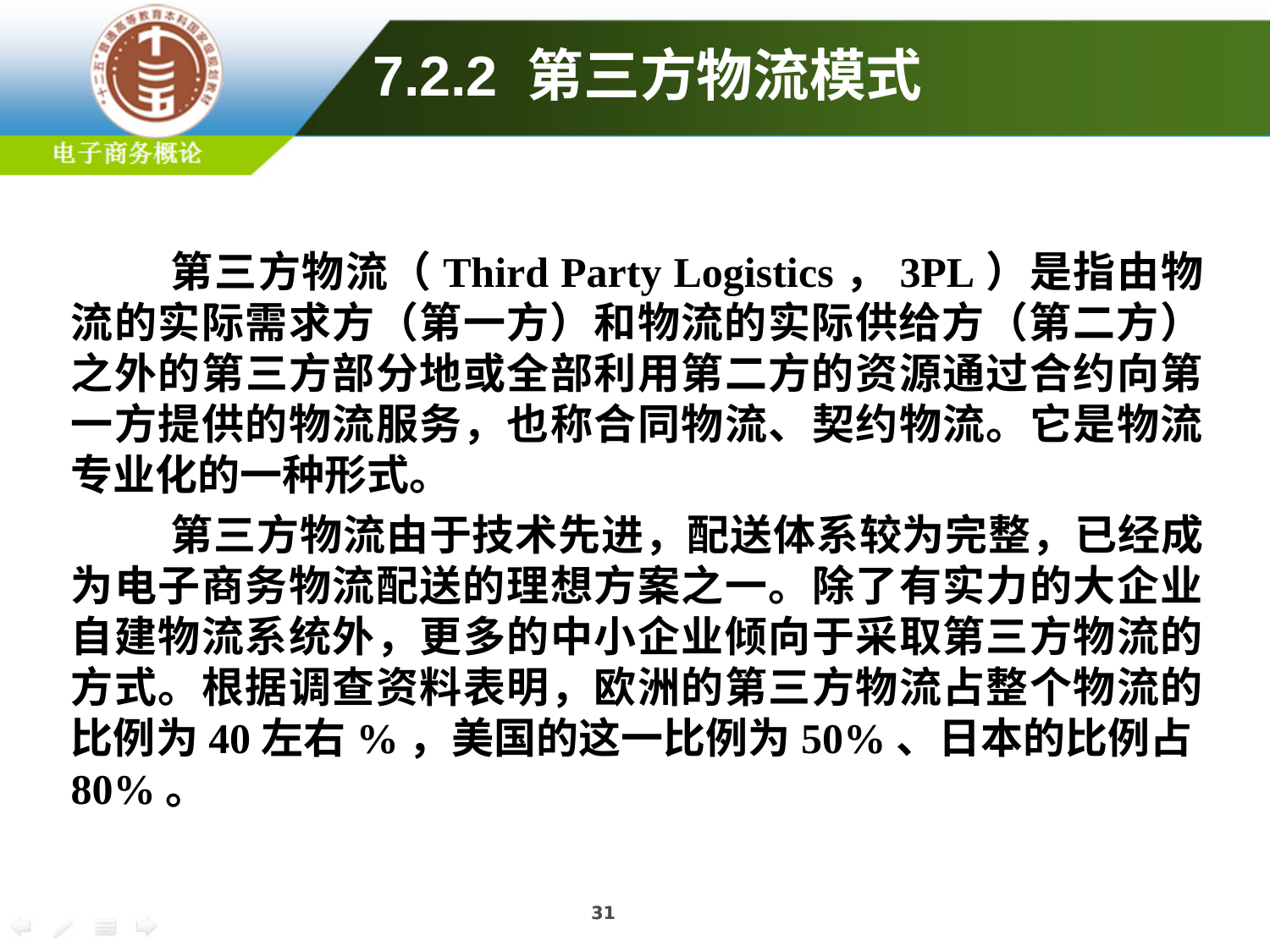

7.2.2 第三方物流模式

第三方物流（Third Party Logistics，3PL）是指由物流的实际需求方（第一方）和物流的实际供给方（第二方）之外的第三方部分地或全部利用第二方的资源通过合约向第一方提供的物流服务，也称合同物流、契约物流。它是物流专业化的一种形式。
第三方物流由于技术先进，配送体系较为完整，已经成为电子商务物流配送的理想方案之一。除了有实力的大企业自建物流系统外，更多的中小企业倾向于采取第三方物流的方式。根据调查资料表明，欧洲的第三方物流占整个物流的比例为40左右%，美国的这一比例为50%、日本的比例占80%。

31
31